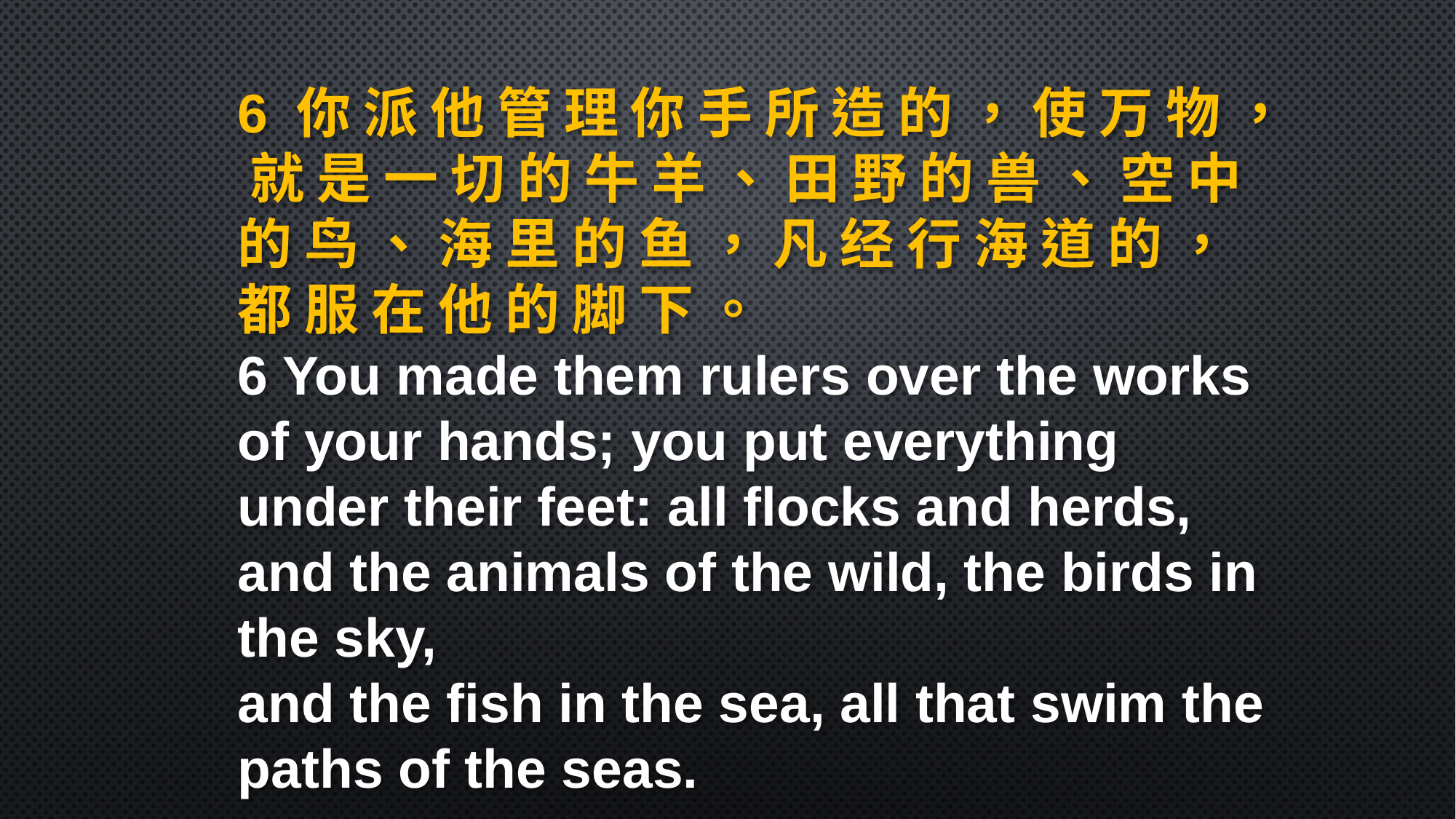

6 你 派 他 管 理 你 手 所 造 的 ， 使 万 物 ， 就 是 一 切 的 牛 羊 、 田 野 的 兽 、 空 中 的 鸟 、 海 里 的 鱼 ， 凡 经 行 海 道 的 ， 都 服 在 他 的 脚 下 。
6 You made them rulers over the works of your hands; you put everything under their feet: all flocks and herds, and the animals of the wild, the birds in the sky,
and the fish in the sea, all that swim the paths of the seas.